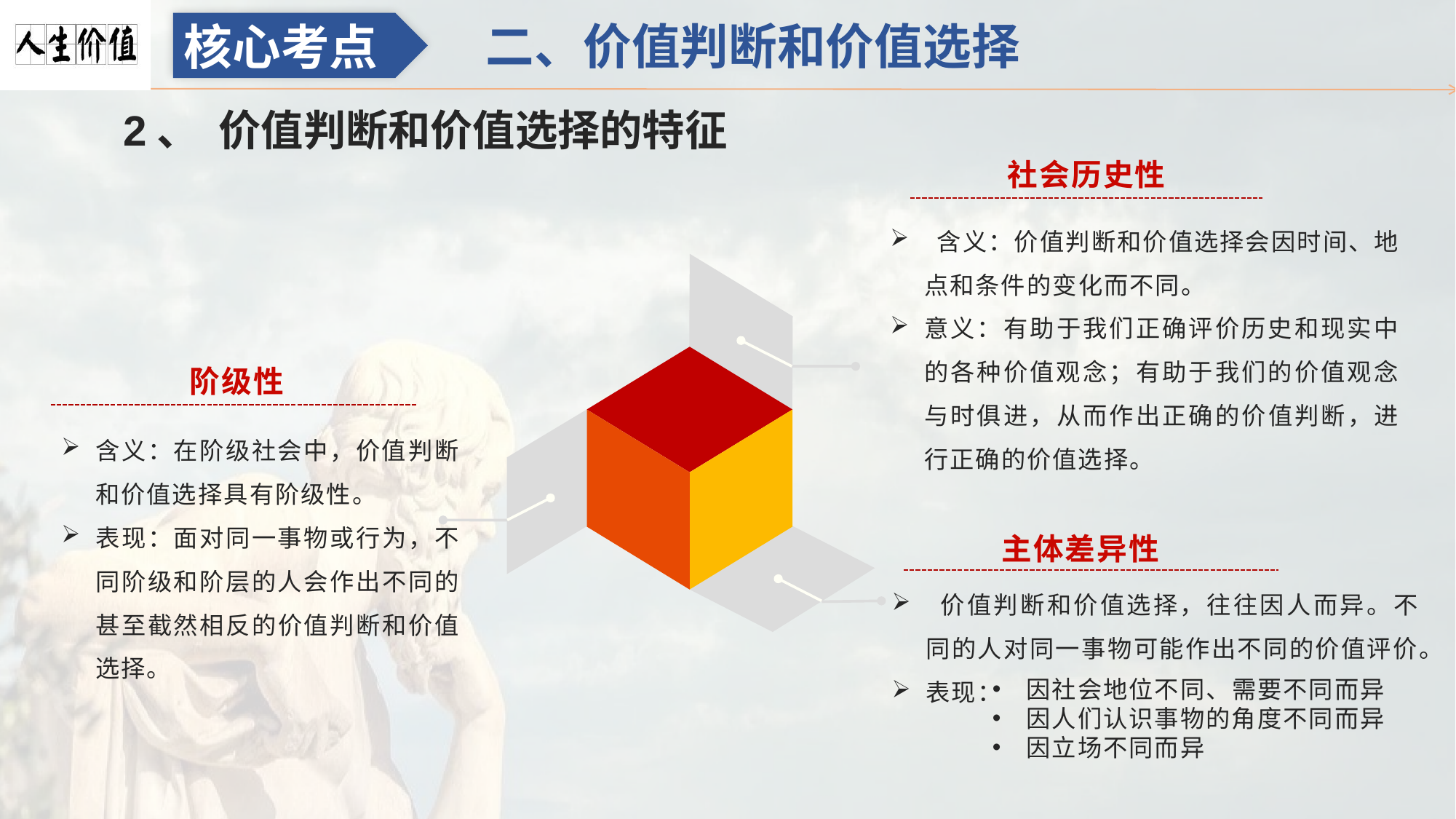

二、价值判断和价值选择
核心考点
2、  价值判断和价值选择的特征
社会历史性
 含义：价值判断和价值选择会因时间、地点和条件的变化而不同。
意义：有助于我们正确评价历史和现实中的各种价值观念；有助于我们的价值观念与时俱进，从而作出正确的价值判断，进行正确的价值选择。

阶级性
含义：在阶级社会中，价值判断和价值选择具有阶级性。
表现：面对同一事物或行为，不同阶级和阶层的人会作出不同的甚至截然相反的价值判断和价值选择。
主体差异性
 价值判断和价值选择，往往因人而异。不同的人对同一事物可能作出不同的价值评价。
表现：
因社会地位不同、需要不同而异
因人们认识事物的角度不同而异
因立场不同而异